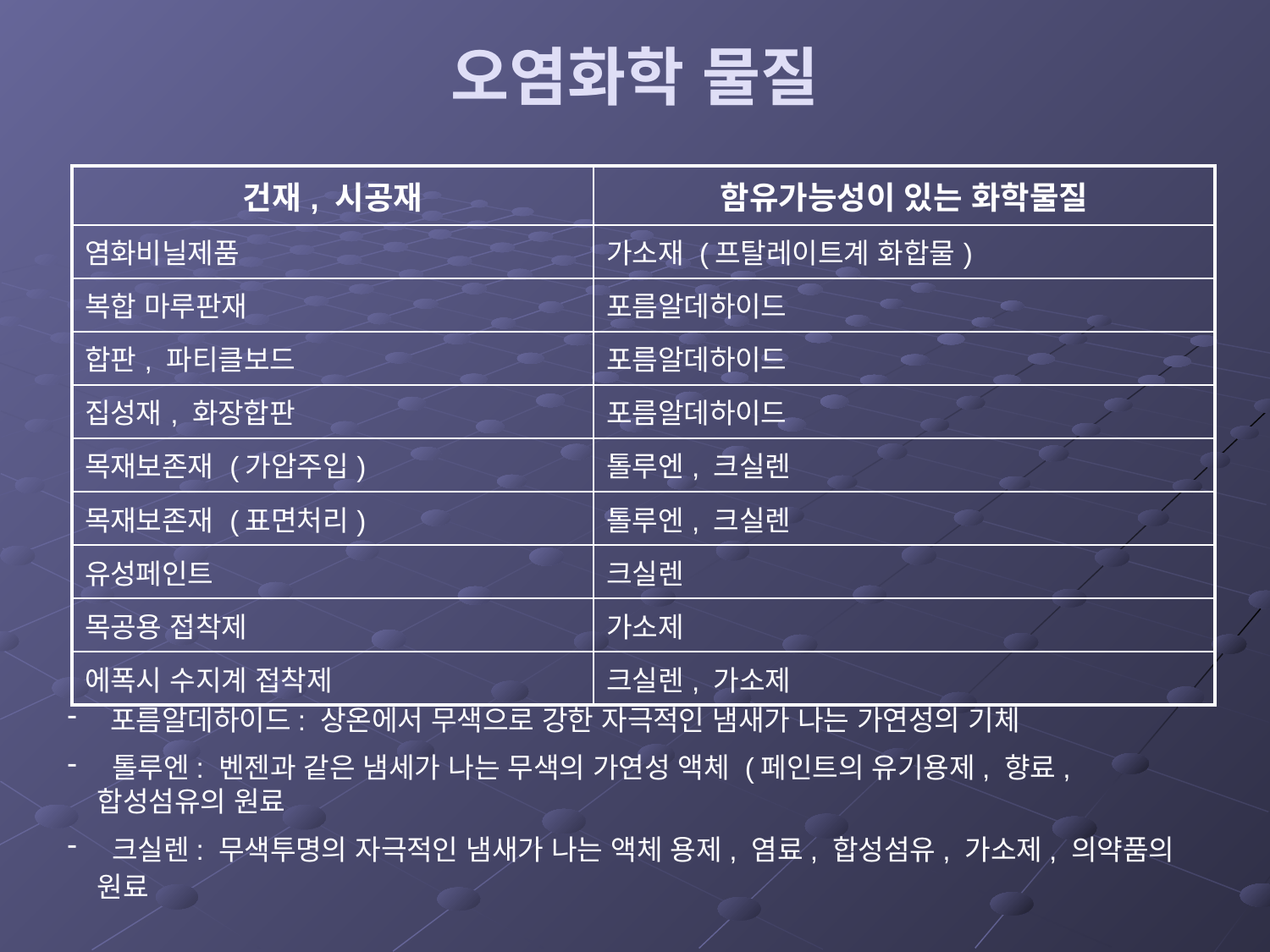

# 오염화학 물질
| 건재, 시공재 | 함유가능성이 있는 화학물질 |
| --- | --- |
| 염화비닐제품 | 가소재 (프탈레이트계 화합물) |
| 복합 마루판재 | 포름알데하이드 |
| 합판, 파티클보드 | 포름알데하이드 |
| 집성재, 화장합판 | 포름알데하이드 |
| 목재보존재 (가압주입) | 톨루엔, 크실렌 |
| 목재보존재 (표면처리) | 톨루엔, 크실렌 |
| 유성페인트 | 크실렌 |
| 목공용 접착제 | 가소제 |
| 에폭시 수지계 접착제 | 크실렌, 가소제 |
 포름알데하이드: 상온에서 무색으로 강한 자극적인 냄새가 나는 가연성의 기체
 톨루엔: 벤젠과 같은 냄세가 나는 무색의 가연성 액체 (페인트의 유기용제, 향료, 합성섬유의 원료
 크실렌: 무색투명의 자극적인 냄새가 나는 액체 용제, 염료, 합성섬유, 가소제, 의약품의 원료